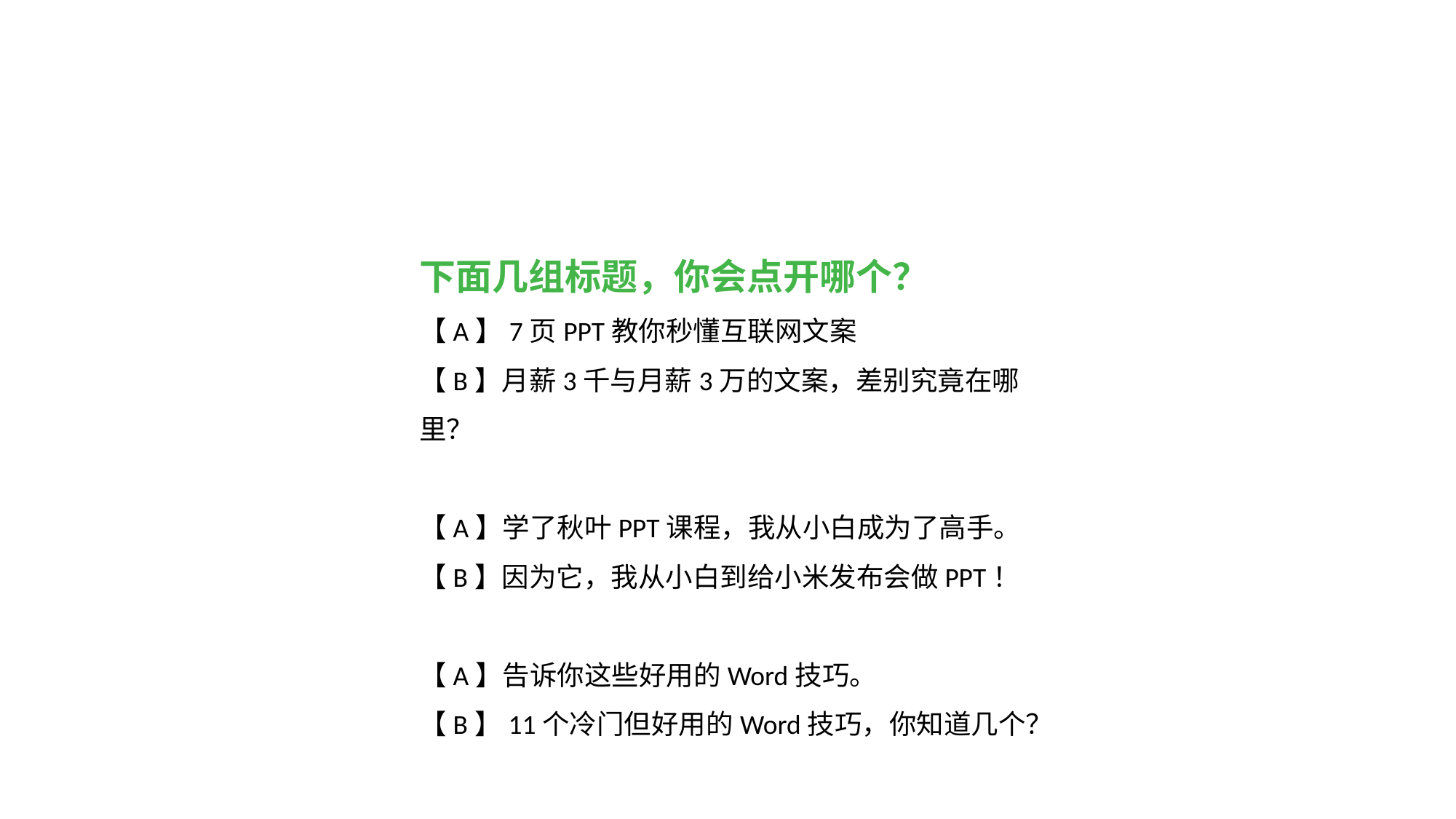

下面几组标题，你会点开哪个？
【A】7页PPT教你秒懂互联网文案
【B】月薪3千与月薪3万的文案，差别究竟在哪里？

【A】学了秋叶PPT课程，我从小白成为了高手。
【B】因为它，我从小白到给小米发布会做PPT！

【A】告诉你这些好用的Word技巧。
【B】11个冷门但好用的Word技巧，你知道几个？